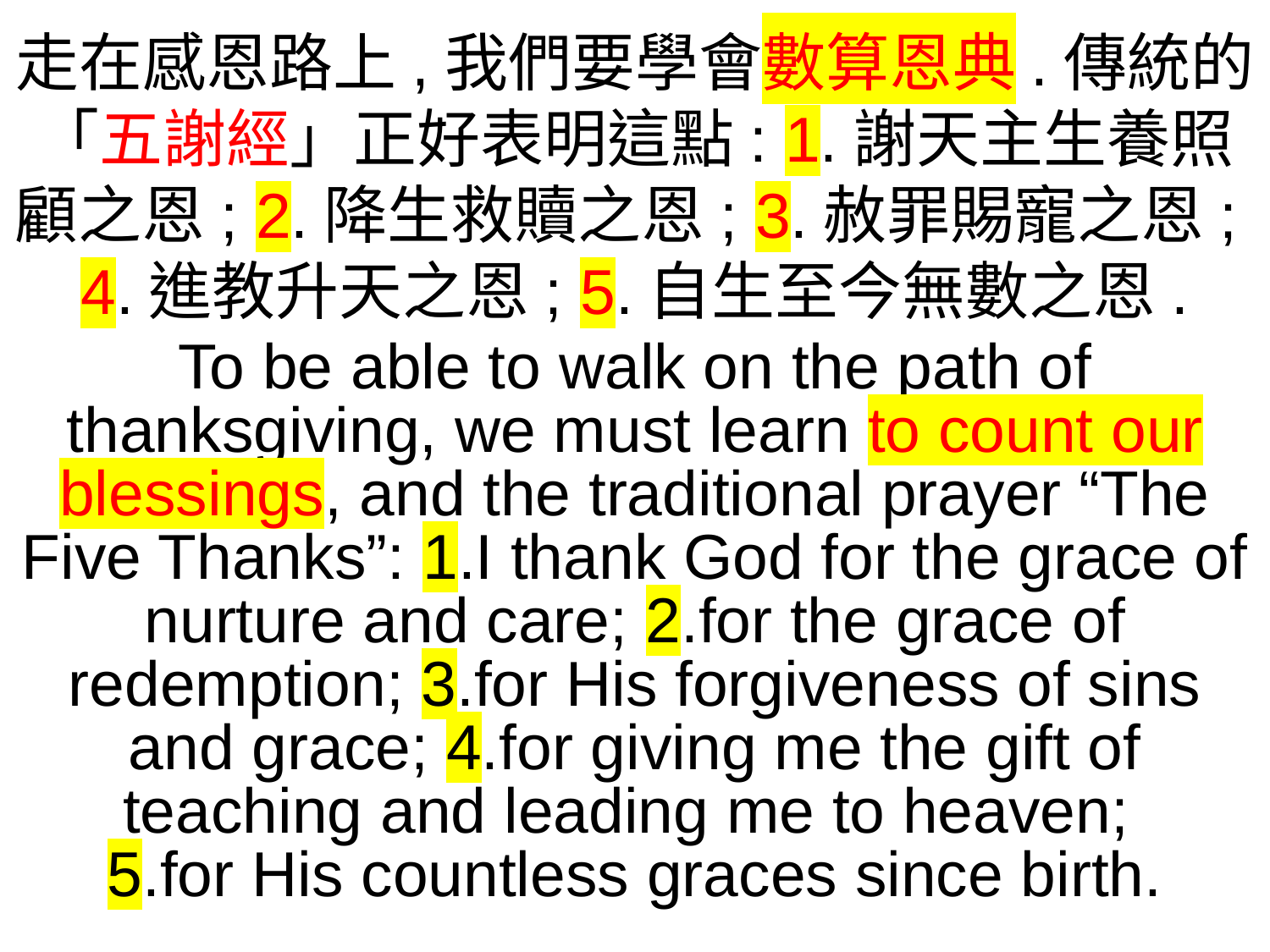

走在感恩路上,我們要學會數算恩典.傳統的
「五謝經」正好表明這點: 1.謝天主生養照顧之恩; 2.降生救贖之恩; 3.赦罪賜寵之恩;
4.進教升天之恩; 5.自生至今無數之恩.
To be able to walk on the path of thanksgiving, we must learn to count our blessings, and the traditional prayer “The Five Thanks”: 1.I thank God for the grace of nurture and care; 2.for the grace of redemption; 3.for His forgiveness of sins and grace; 4.for giving me the gift of teaching and leading me to heaven;
5.for His countless graces since birth.